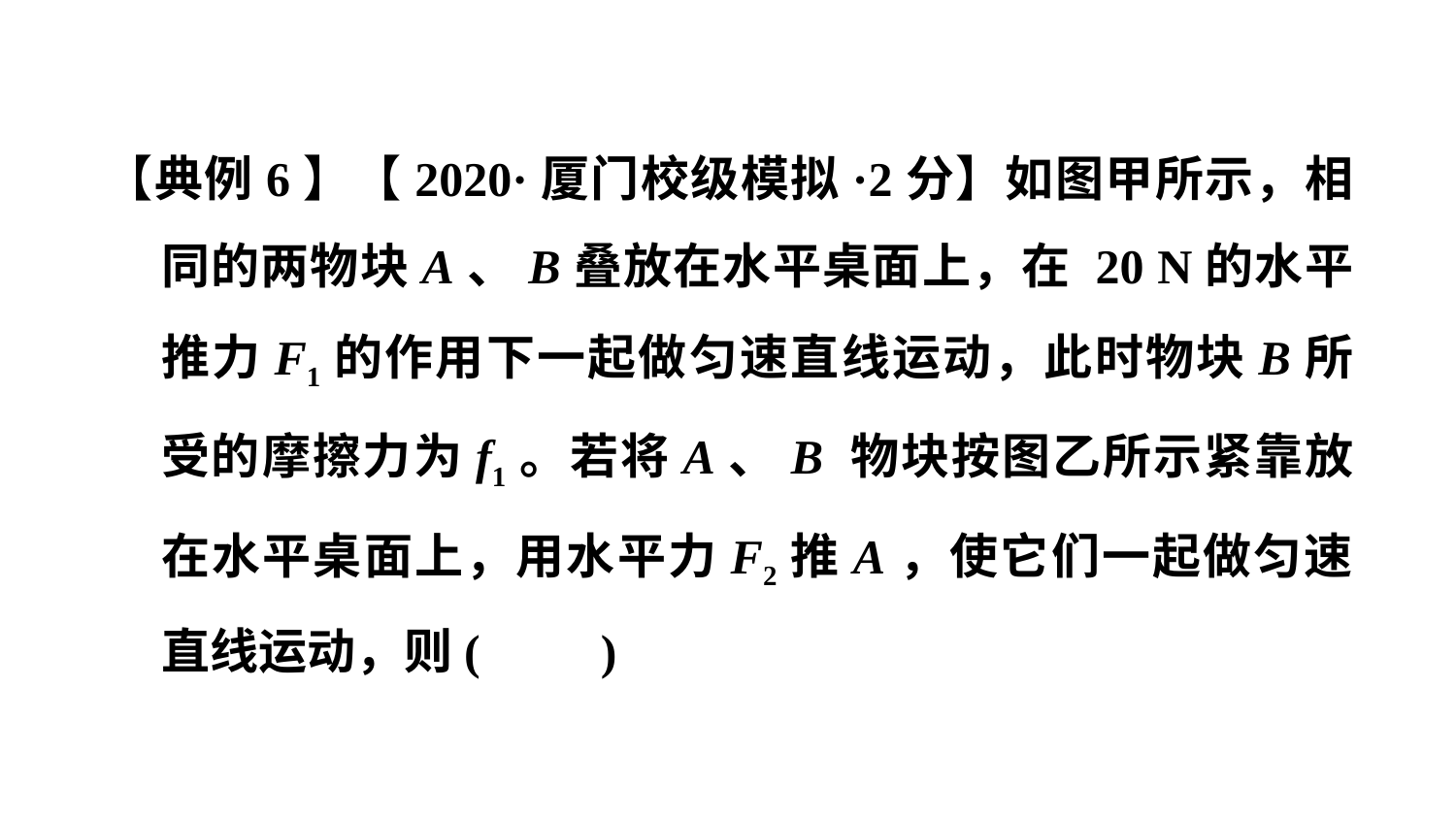

【典例6】【2020·厦门校级模拟·2分】如图甲所示，相同的两物块A、B叠放在水平桌面上，在 20 N的水平推力F1的作用下一起做匀速直线运动，此时物块B所受的摩擦力为f1。若将A、B 物块按图乙所示紧靠放在水平桌面上，用水平力F2推A，使它们一起做匀速直线运动，则(　　)